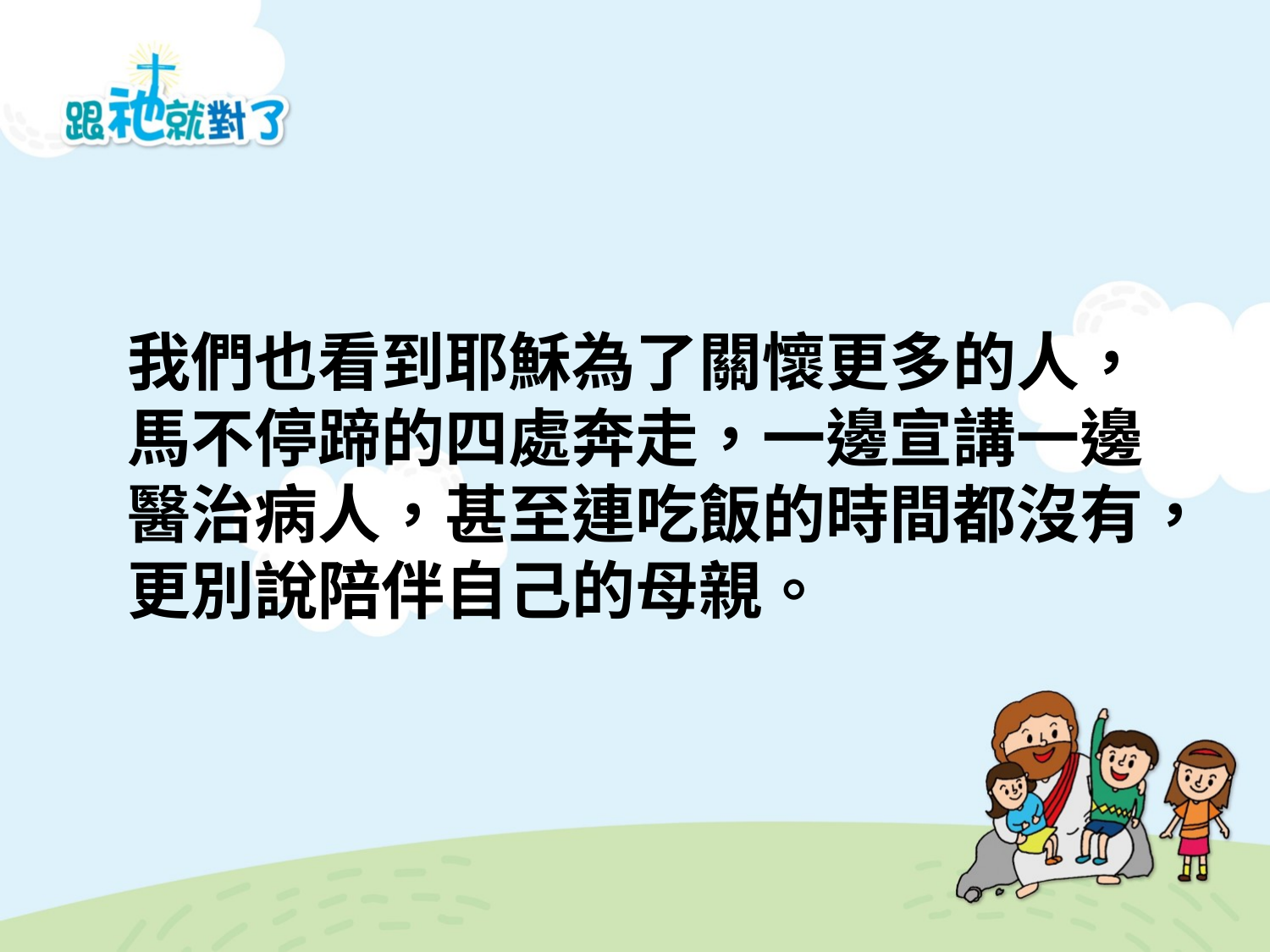

我們也看到耶穌為了關懷更多的人，馬不停蹄的四處奔走，一邊宣講一邊醫治病人，甚至連吃飯的時間都沒有，更別說陪伴自己的母親。